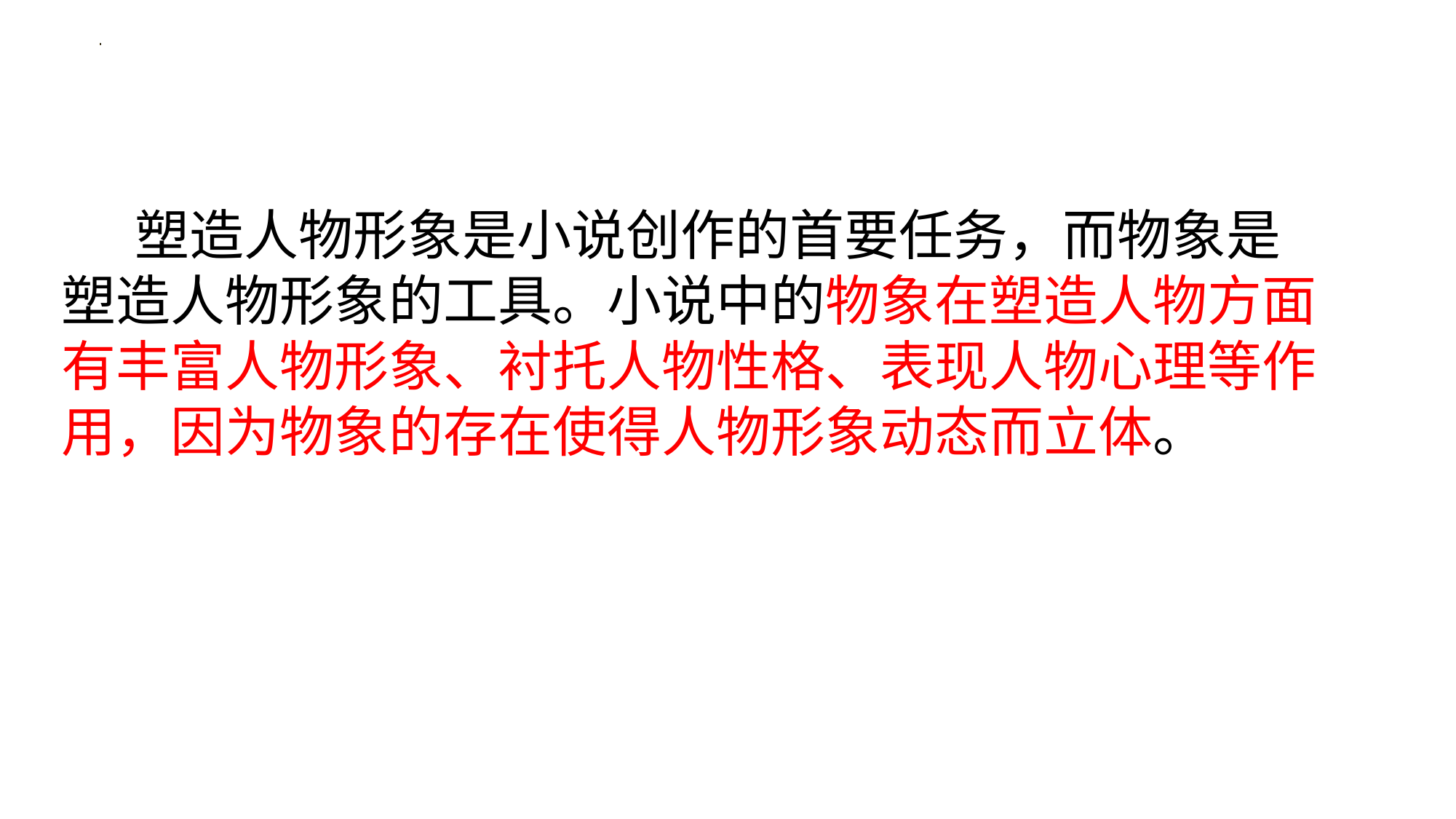

塑造人物形象是小说创作的首要任务，而物象是塑造人物形象的工具。小说中的物象在塑造人物方面有丰富人物形象、衬托人物性格、表现人物心理等作用，因为物象的存在使得人物形象动态而立体。